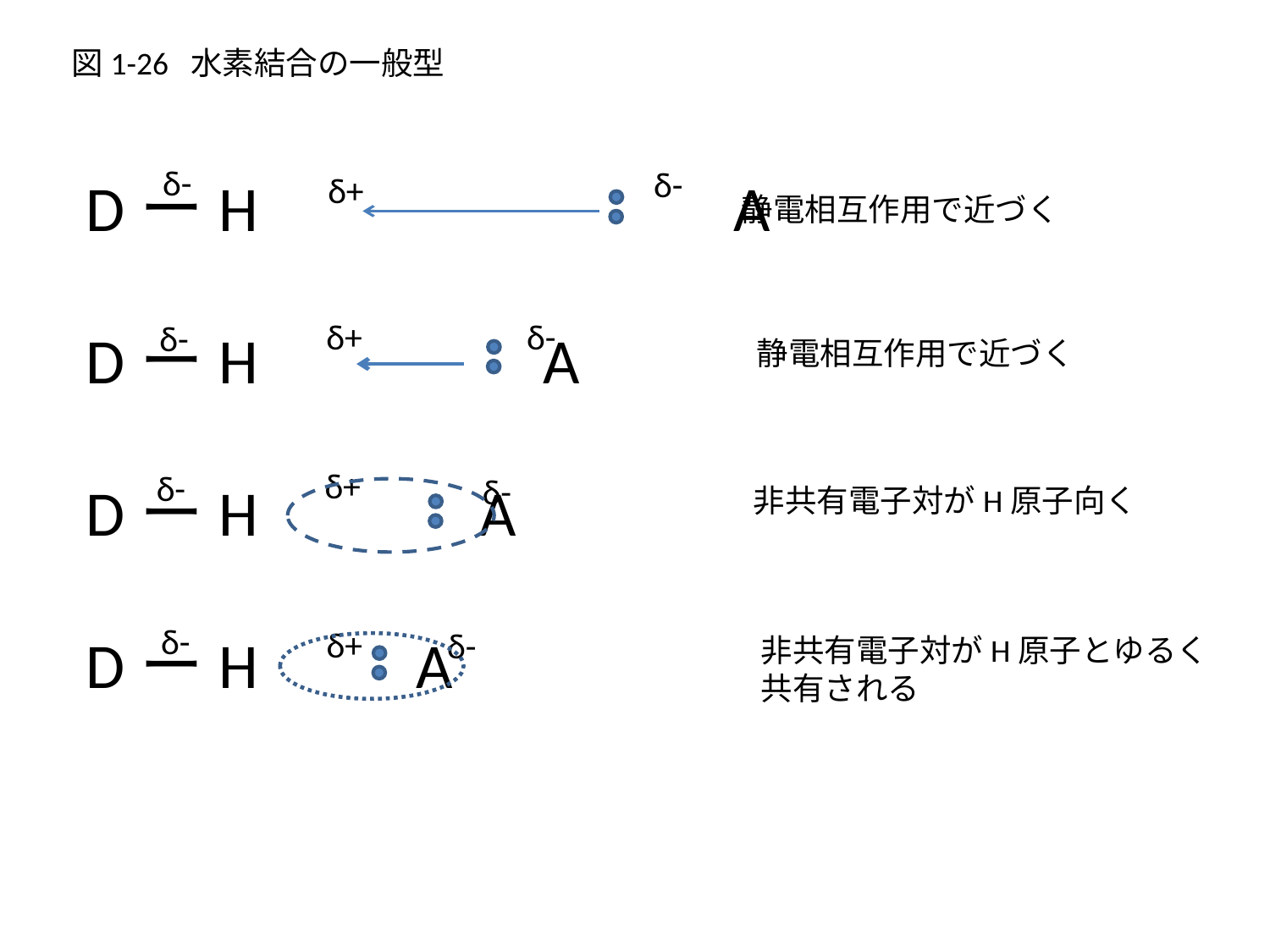

図1-26  水素結合の一般型
δ-
δ-
δ+
DーH　　　　　　　A

DーH　　　　A

DーH　　　A

DーH　　A
静電相互作用で近づく

δ+
δ-
δ-
静電相互作用で近づく

δ+
δ-
δ-
非共有電子対がH原子向く

δ-
δ+
δ-
非共有電子対がH原子とゆるく
共有される